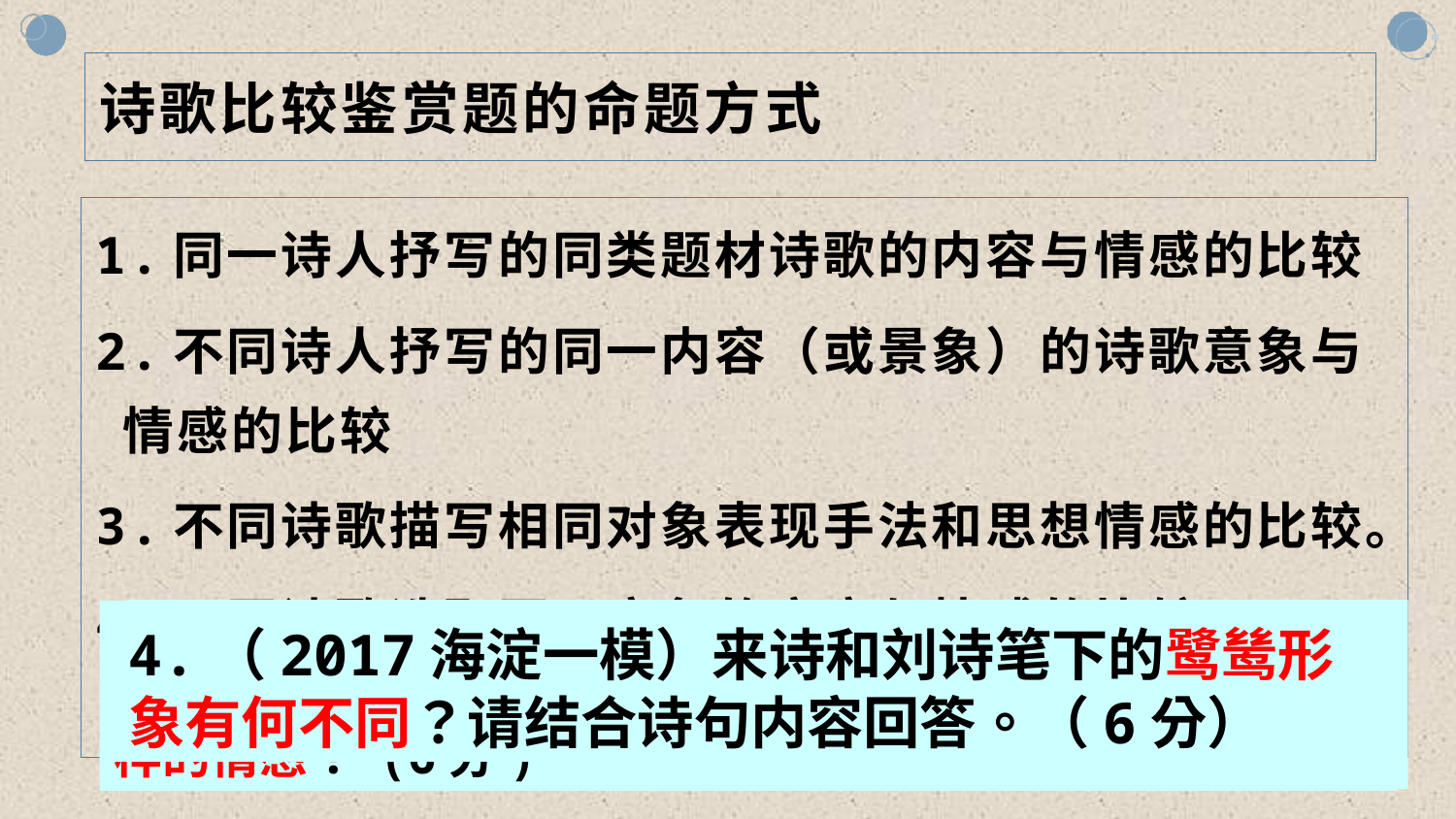

# 诗歌比较鉴赏题的命题方式
1.同一诗人抒写的同类题材诗歌的内容与情感的比较
2.不同诗人抒写的同一内容（或景象）的诗歌意象与情感的比较
3.不同诗歌描写相同对象表现手法和思想情感的比较。
4.不同诗歌选取同一意象的寓意与情感的比较。

2.(2017年北京卷17题，6分）  同样是描绘山峡，《晓行巴峡》与下列诗句相比，在运用意象、抒发情感方面有何不同？请结合诗句，具体分析。（6分）
1.(2019年北京卷15题，6分） 现实中没有黑色梅花，而宋代出现了墨梅画。根据上面两首诗，概括陈与义对墨梅画特点的认识，并比较两首诗题咏的侧重点有何不同。
3.（2018丰台二模）《夏日》《池荷》和《旅夜书怀》三首诗，分别用什么手法写“沙鸥”? 各自表达了诗人怎样的情感? (6分)
4.（2017海淀一模）来诗和刘诗笔下的鹭鸶形象有何不同？请结合诗句内容回答。（6分）